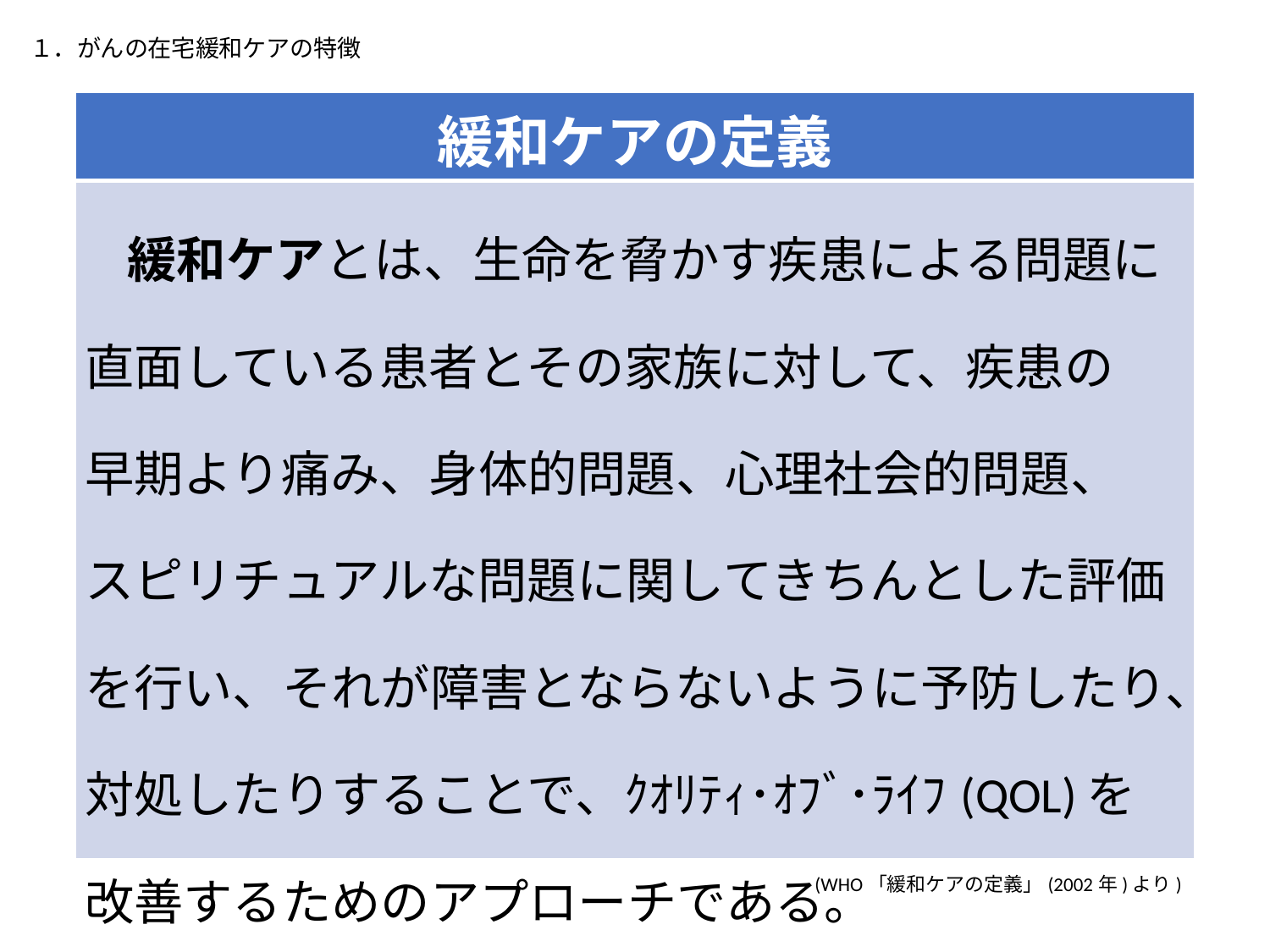

１．がんの在宅緩和ケアの特徴
| 緩和ケアの定義 |
| --- |
| 緩和ケアとは、生命を脅かす疾患による問題に直面している患者とその家族に対して、疾患の 早期より痛み、身体的問題、心理社会的問題、 スピリチュアルな問題に関してきちんとした評価を行い、それが障害とならないように予防したり、対処したりすることで、ｸｵﾘﾃｨ･ｵﾌﾞ･ﾗｲﾌ(QOL)を 改善するためのアプローチである。 |
(WHO「緩和ケアの定義」(2002年)より)